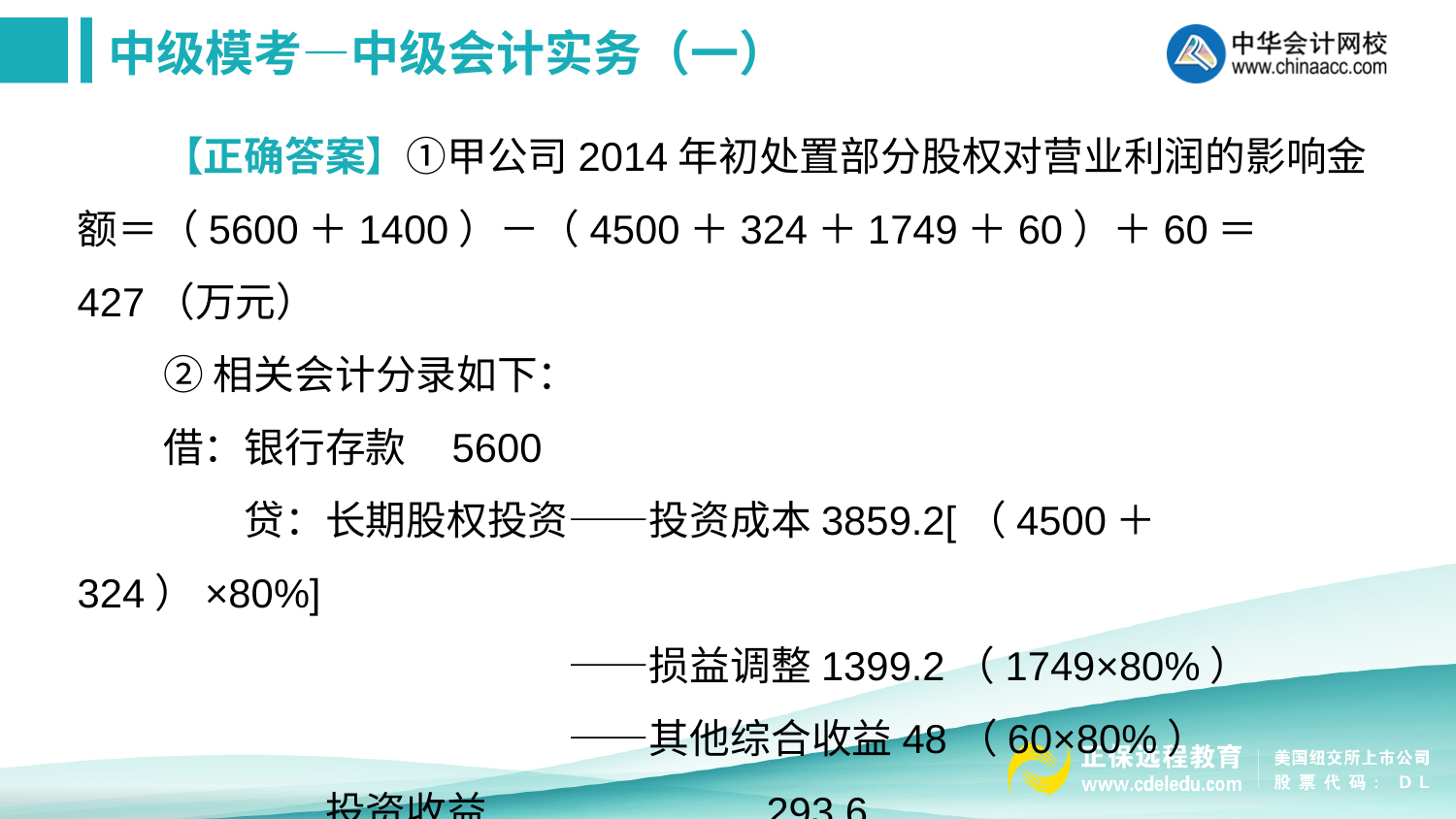

【正确答案】①甲公司2014年初处置部分股权对营业利润的影响金额＝（5600＋1400）－（4500＋324＋1749＋60）＋60＝427（万元）
②相关会计分录如下：
借：银行存款    5600
　　贷：长期股权投资——投资成本3859.2[（4500＋324）×80%]
　　　　　　　　　　——损益调整1399.2（1749×80%）
　　　　　　　　　　——其他综合收益48（60×80%）
　　　　投资收益                              293.6